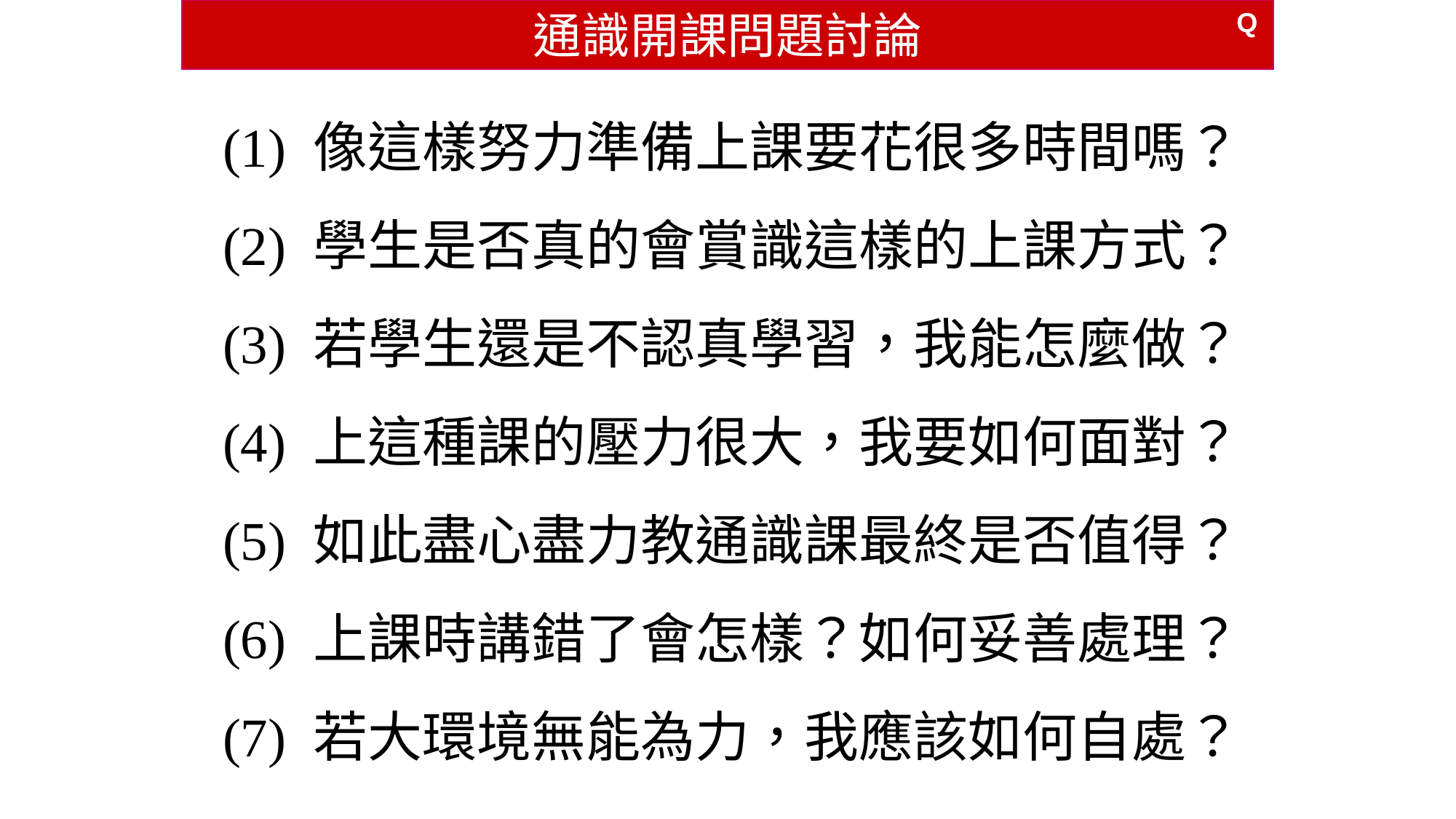

通識開課問題討論
Q
(1) 像這樣努力準備上課要花很多時間嗎？
(2) 學生是否真的會賞識這樣的上課方式？
(3) 若學生還是不認真學習，我能怎麼做？
(4) 上這種課的壓力很大，我要如何面對？
(5) 如此盡心盡力教通識課最終是否值得？
(6) 上課時講錯了會怎樣？如何妥善處理？
(7) 若大環境無能為力，我應該如何自處？